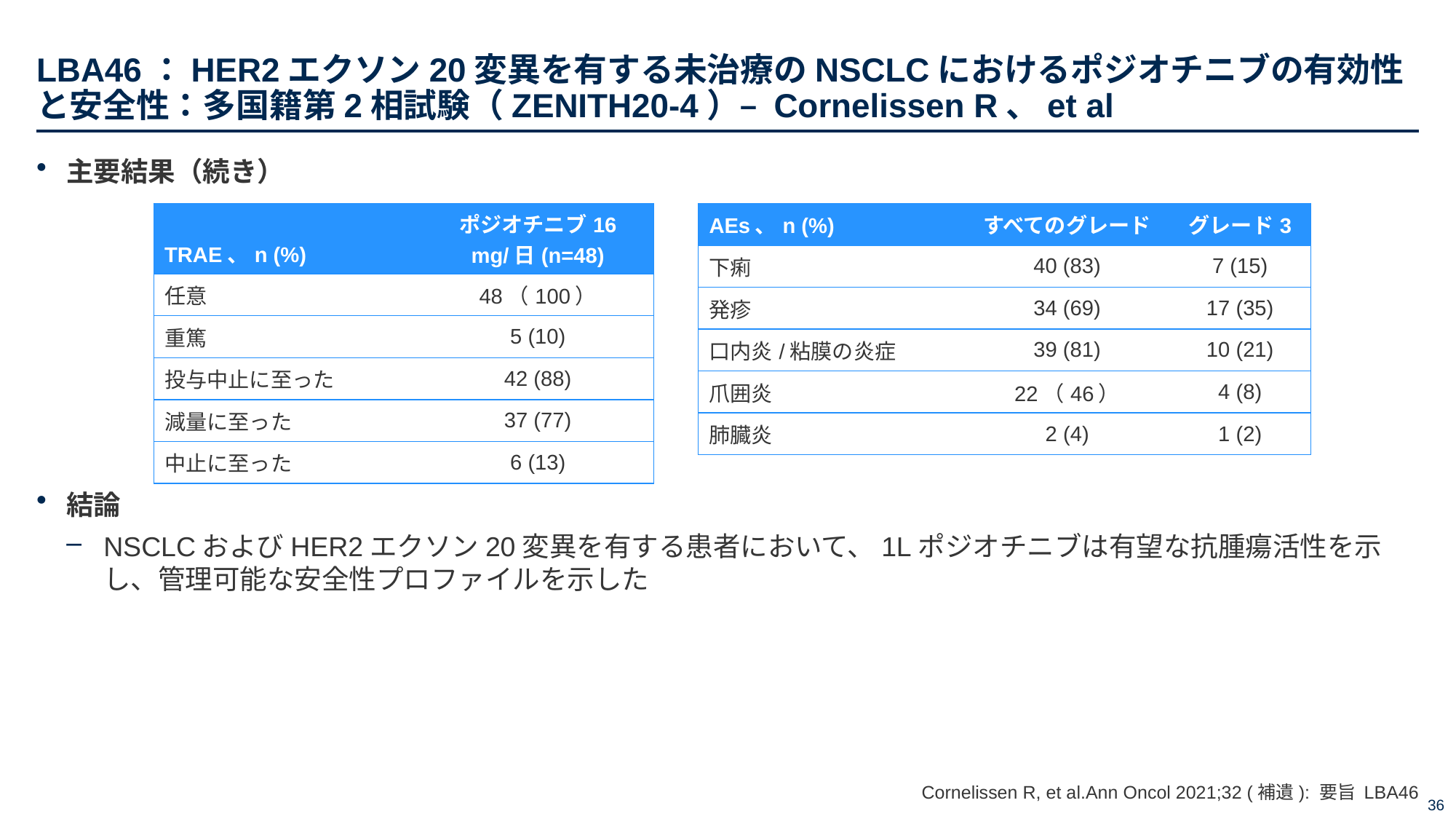

# LBA46：HER2エクソン20変異を有する未治療のNSCLCにおけるポジオチニブの有効性と安全性：多国籍第2相試験（ZENITH20-4）– Cornelissen R、et al
主要結果（続き）
結論
NSCLCおよびHER2エクソン20変異を有する患者において、1Lポジオチニブは有望な抗腫瘍活性を示し、管理可能な安全性プロファイルを示した
| TRAE、n (%) | ポジオチニブ16 mg/日(n=48) |
| --- | --- |
| 任意 | 48（100） |
| 重篤 | 5 (10) |
| 投与中止に至った | 42 (88) |
| 減量に至った | 37 (77) |
| 中止に至った | 6 (13) |
| AEs、n (%) | すべてのグレード | グレード3 |
| --- | --- | --- |
| 下痢 | 40 (83) | 7 (15) |
| 発疹 | 34 (69) | 17 (35) |
| 口内炎/粘膜の炎症 | 39 (81) | 10 (21) |
| 爪囲炎 | 22（46） | 4 (8) |
| 肺臓炎 | 2 (4) | 1 (2) |
Cornelissen R, et al.Ann Oncol 2021;32 (補遺): 要旨 LBA46